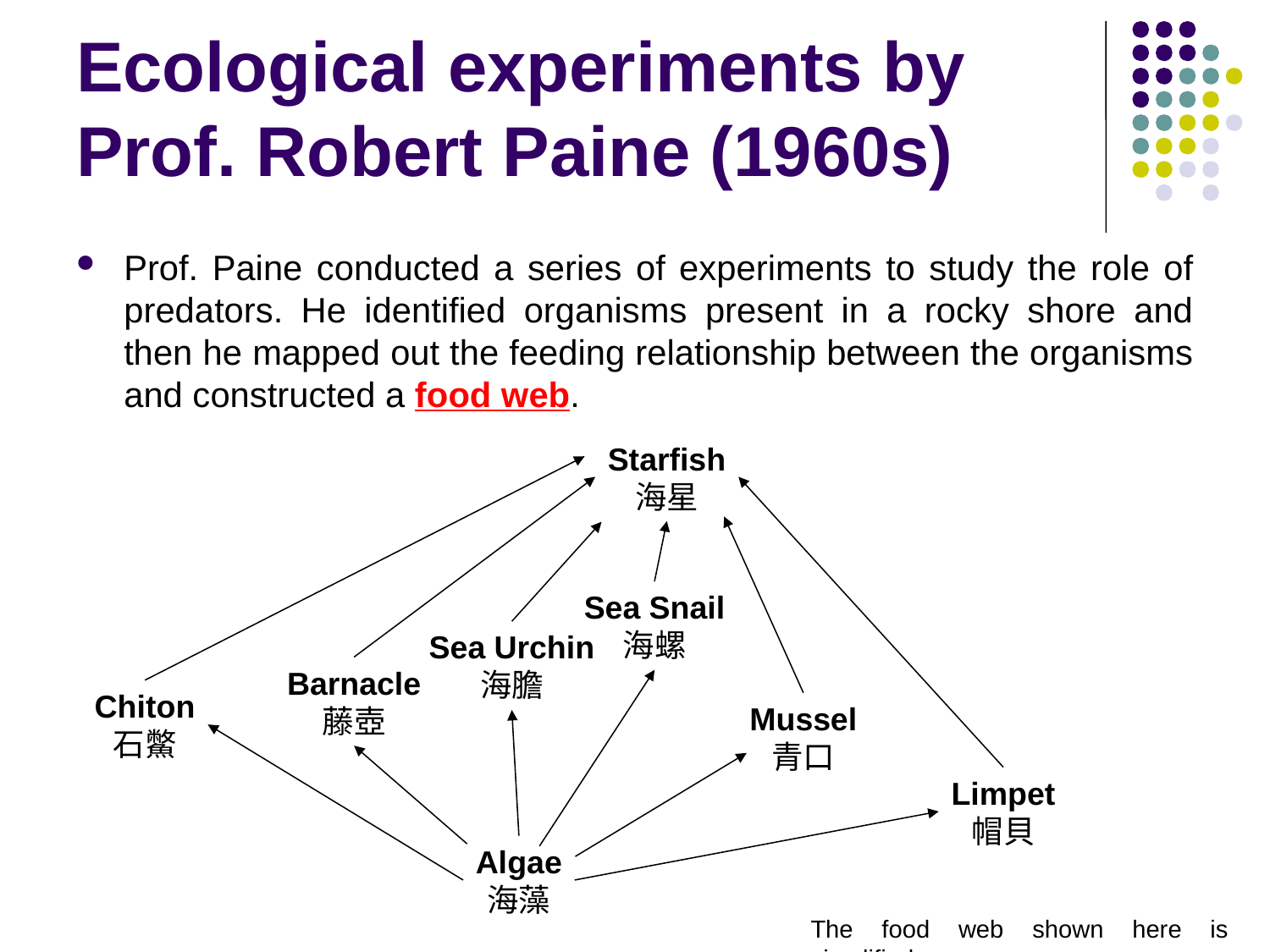

# Ecological experiments by Prof. Robert Paine (1960s)
Prof. Paine conducted a series of experiments to study the role of predators. He identified organisms present in a rocky shore and then he mapped out the feeding relationship between the organisms and constructed a food web.
Starfish
海星
Sea Snail
海螺
Sea Urchin
海膽
Barnacle
藤壺
Chiton
石鱉
Mussel
青口
Limpet
帽貝
Algae
海藻
The food web shown here is simplified.